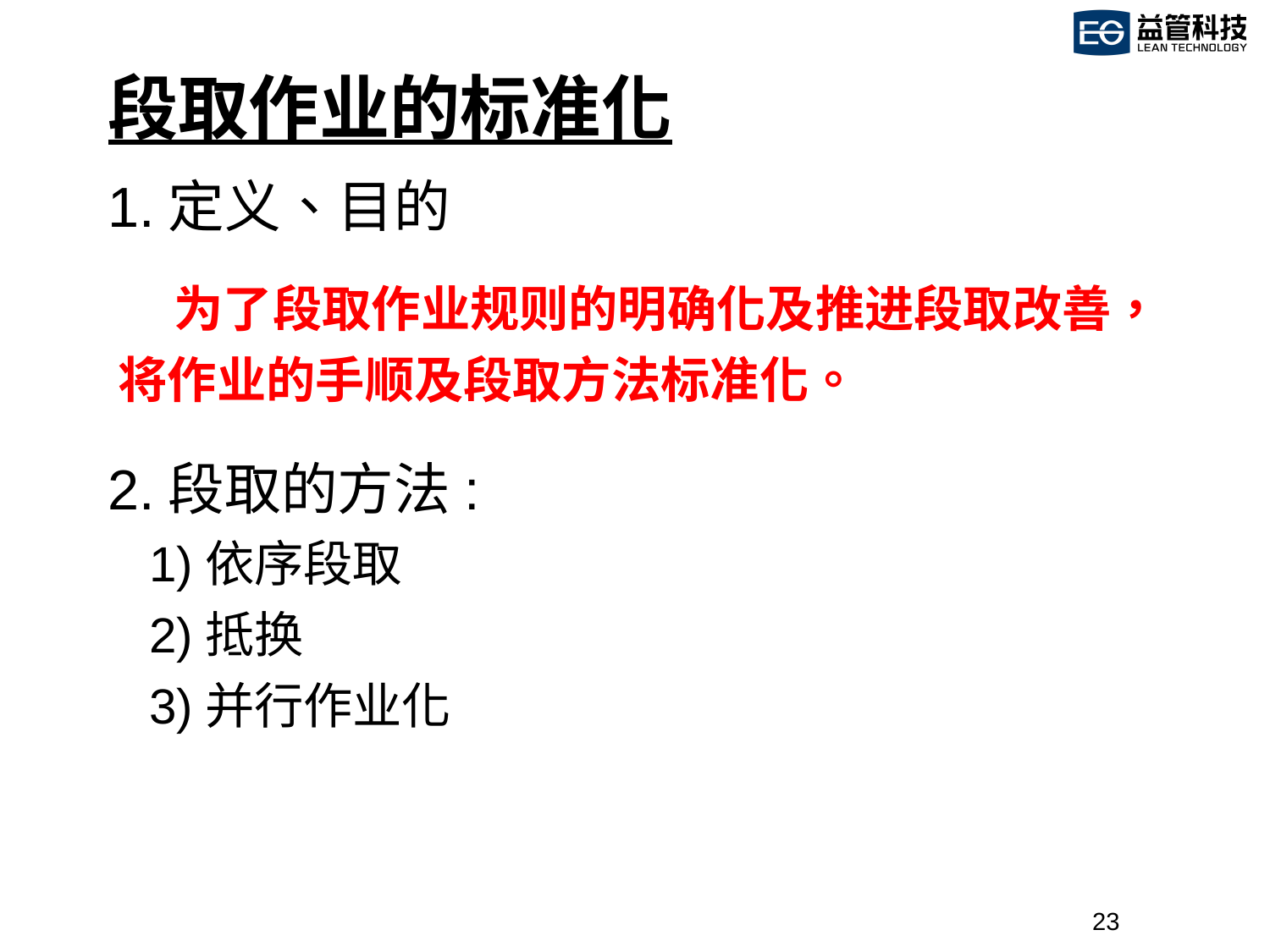

# 段取作业的标准化
1.定义、目的
    为了段取作业规则的明确化及推进段取改善，将作业的手顺及段取方法标准化。
2.段取的方法:
   1)依序段取
   2)抵换
   3)并行作业化